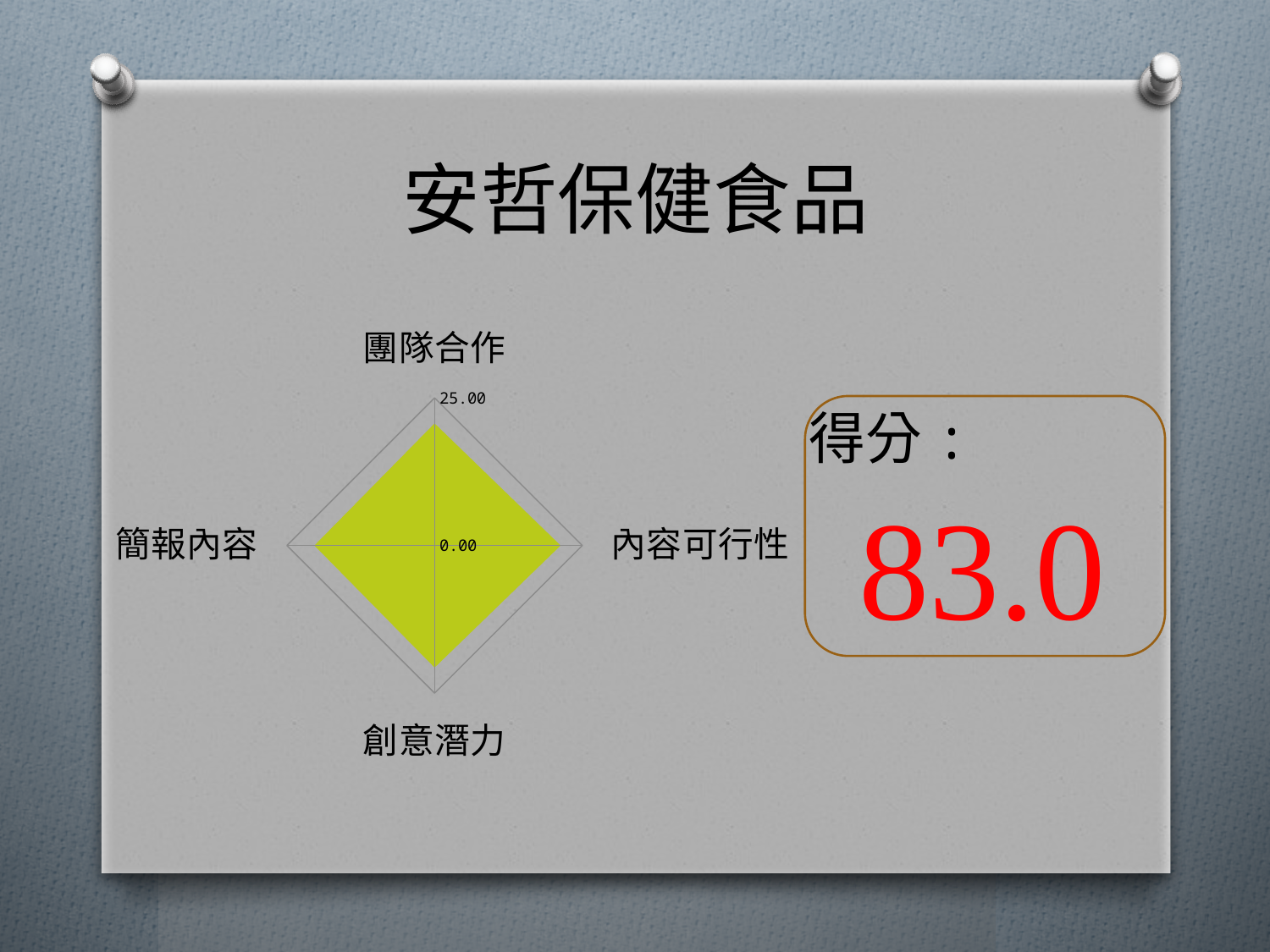

# 安哲保健食品

### Chart

| Category | 給分 |
|---|---|
| 團隊合作 | 20.67 |
| 內容可行性 | 21.33 |
| 創意潛力 | 20.67 |
| 簡報內容 | 20.33 |
得分:

83.0